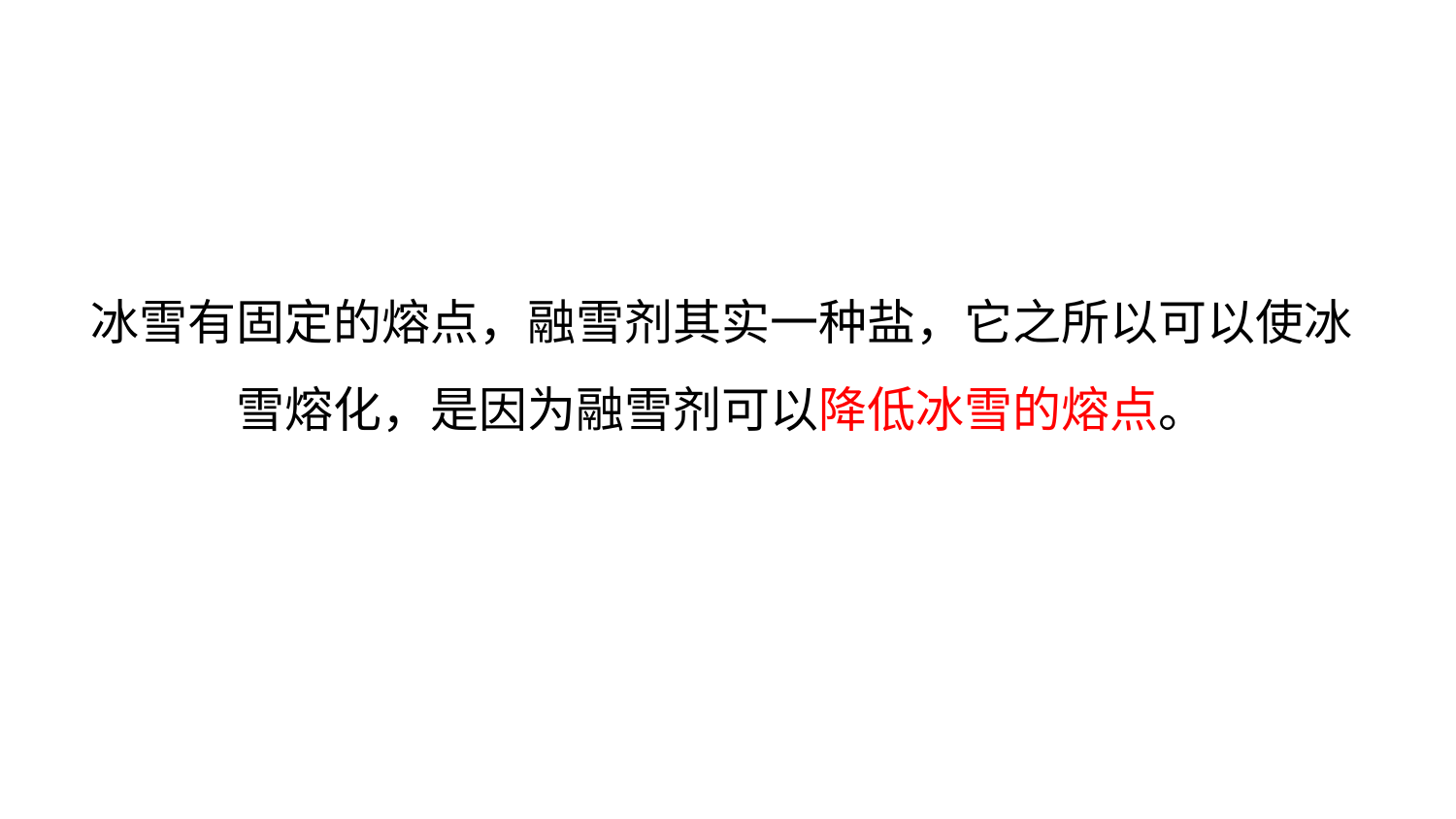

冰雪有固定的熔点，融雪剂其实一种盐，它之所以可以使冰雪熔化，是因为融雪剂可以降低冰雪的熔点。